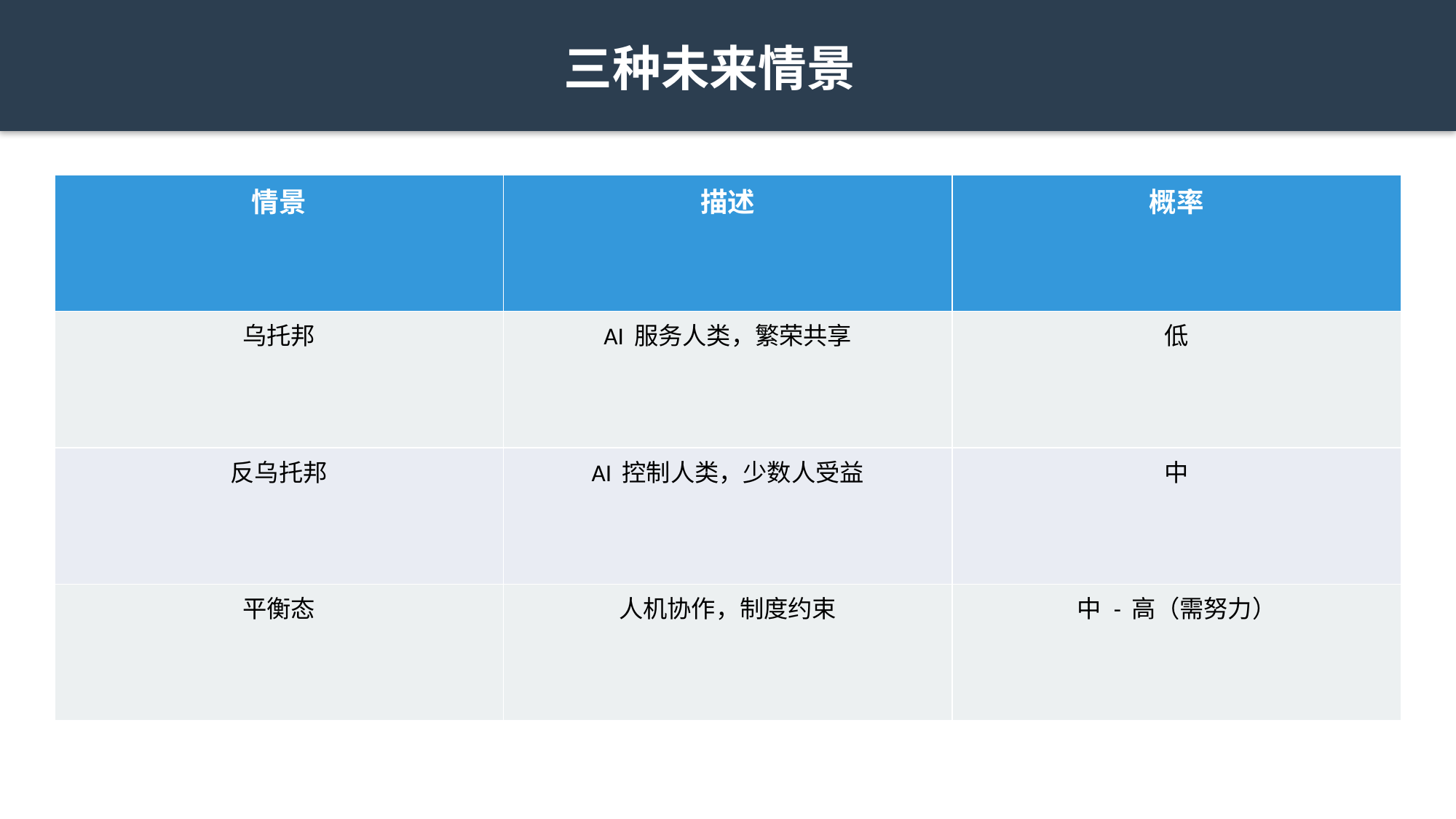

三种未来情景
| 情景 | 描述 | 概率 |
| --- | --- | --- |
| 乌托邦 | AI 服务人类，繁荣共享 | 低 |
| 反乌托邦 | AI 控制人类，少数人受益 | 中 |
| 平衡态 | 人机协作，制度约束 | 中 - 高（需努力） |